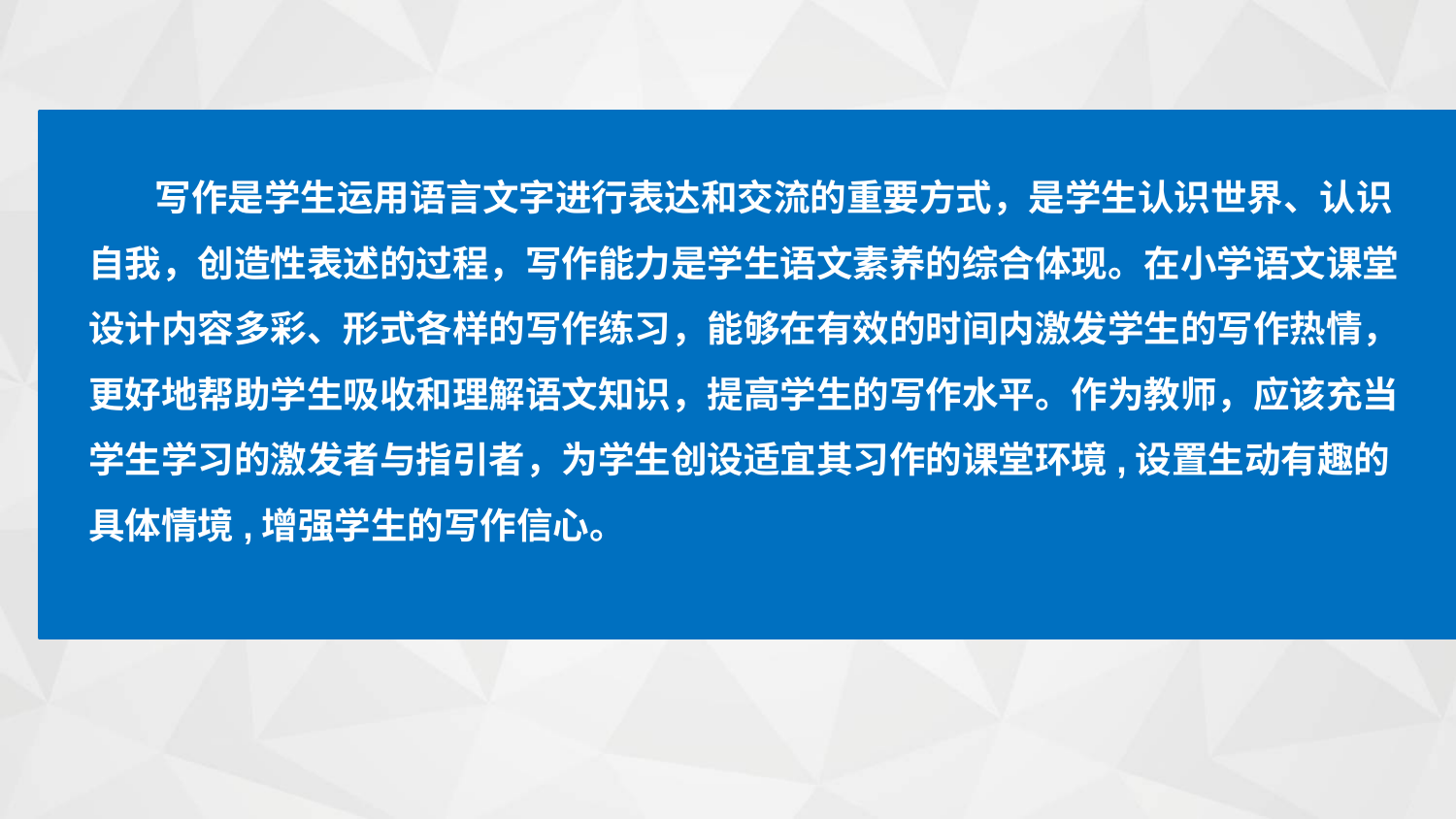

写作是学生运用语言文字进行表达和交流的重要方式，是学生认识世界、认识自我，创造性表述的过程，写作能力是学生语文素养的综合体现。在小学语文课堂设计内容多彩、形式各样的写作练习，能够在有效的时间内激发学生的写作热情，更好地帮助学生吸收和理解语文知识，提高学生的写作水平。作为教师，应该充当学生学习的激发者与指引者，为学生创设适宜其习作的课堂环境,设置生动有趣的具体情境,增强学生的写作信心。